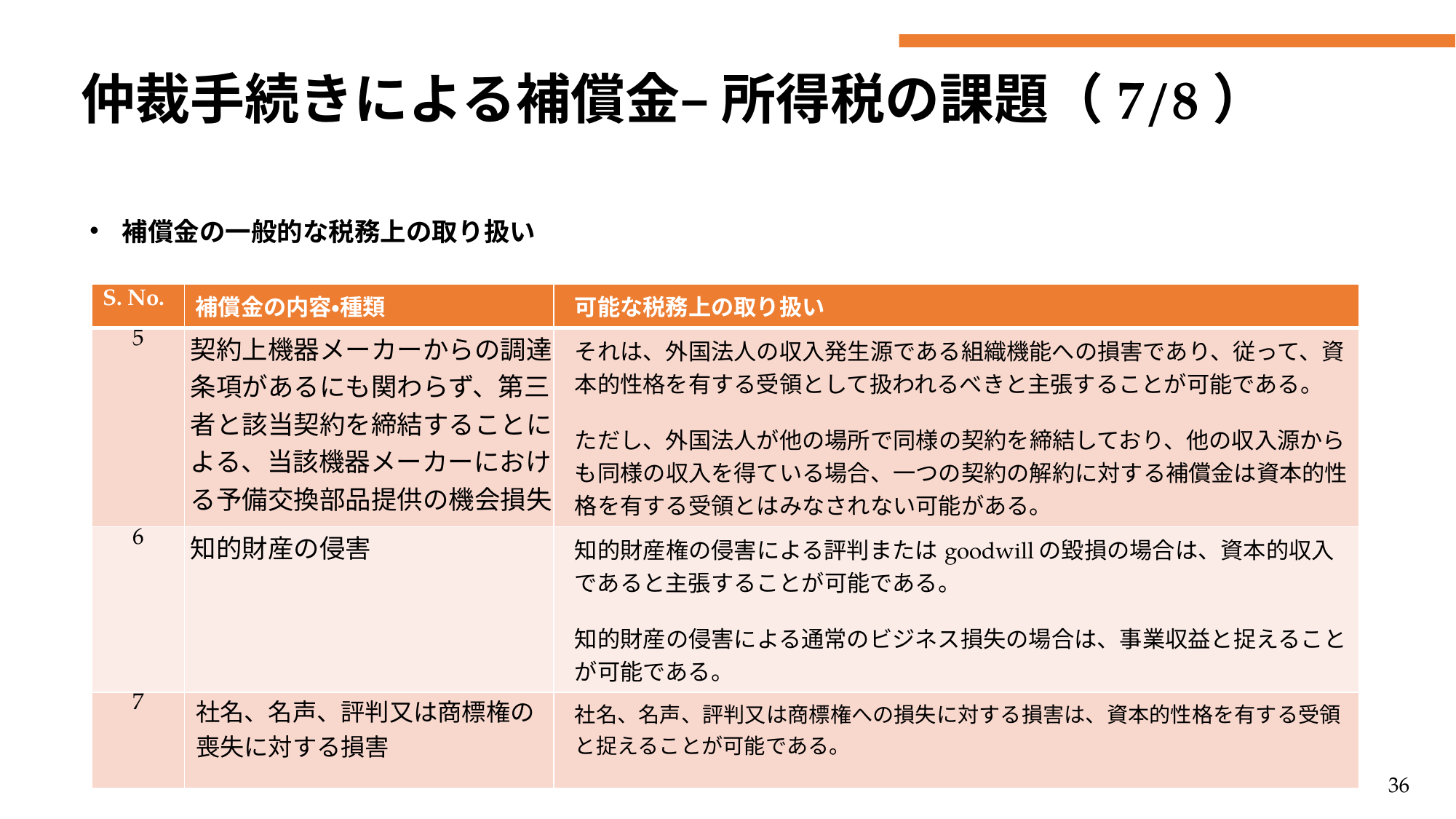

# 仲裁手続きによる補償金– 所得税の課題（7/8）
補償金の一般的な税務上の取り扱い

| S. No. | 補償金の内容・種類 | 可能な税務上の取り扱い |
| --- | --- | --- |
| 5 | 契約上機器メーカーからの調達条項があるにも関わらず、第三者と該当契約を締結することによる、当該機器メーカーにおける予備交換部品提供の機会損失 | それは、外国法人の収入発生源である組織機能への損害であり、従って、資本的性格を有する受領として扱われるべきと主張することが可能である。 ただし、外国法人が他の場所で同様の契約を締結しており、他の収入源からも同様の収入を得ている場合、一つの契約の解約に対する補償金は資本的性格を有する受領とはみなされない可能がある。 |
| 6 | 知的財産の侵害 | 知的財産権の侵害による評判またはgoodwillの毀損の場合は、資本的収入であると主張することが可能である。 知的財産の侵害による通常のビジネス損失の場合は、事業収益と捉えることが可能である。 |
| 7 | 社名、名声、評判又は商標権の喪失に対する損害 | 社名、名声、評判又は商標権への損失に対する損害は、資本的性格を有する受領と捉えることが可能である。 |
36